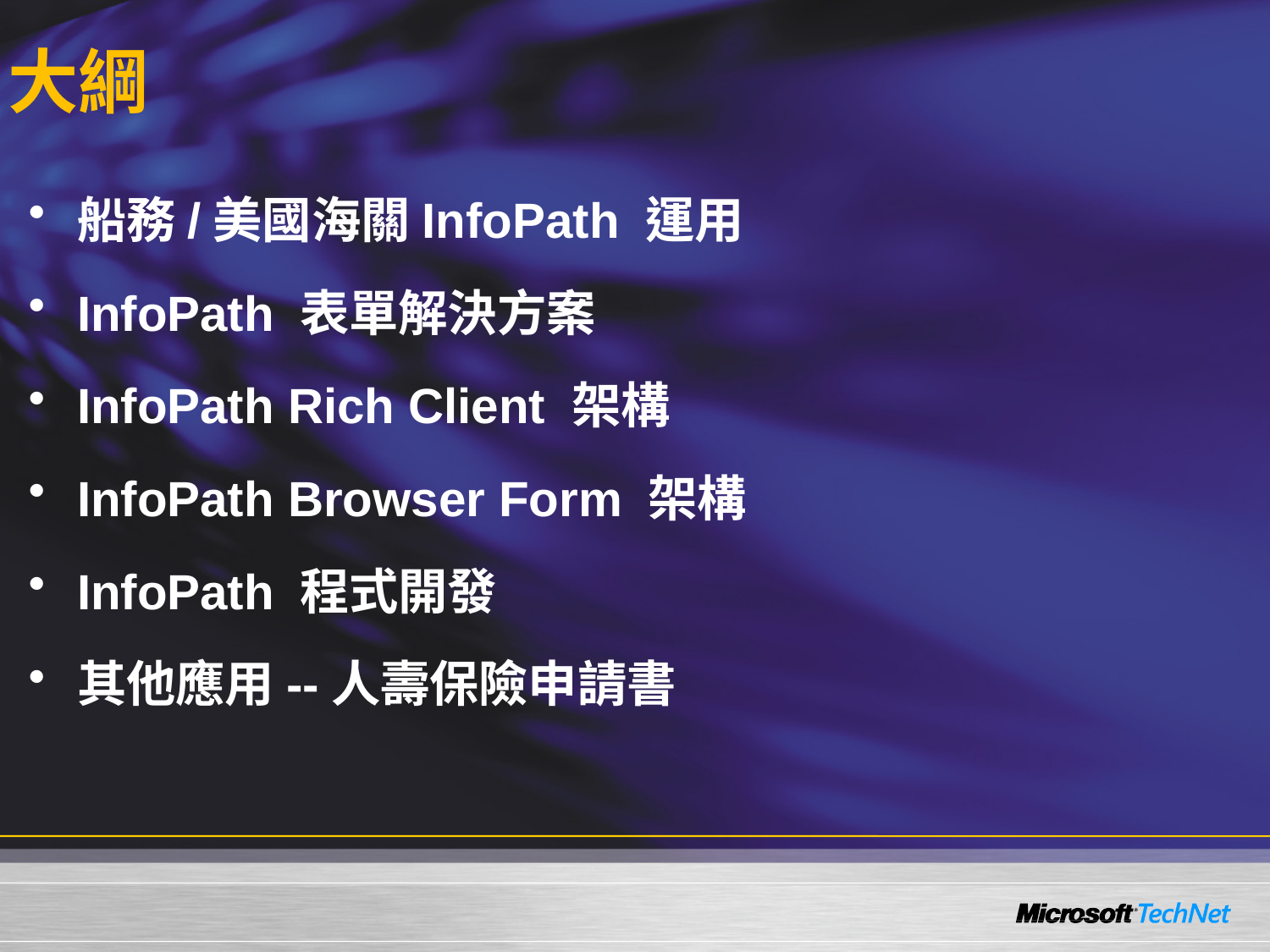

# 大綱
船務/美國海關InfoPath 運用
InfoPath 表單解決方案
InfoPath Rich Client 架構
InfoPath Browser Form 架構
InfoPath 程式開發
其他應用--人壽保險申請書